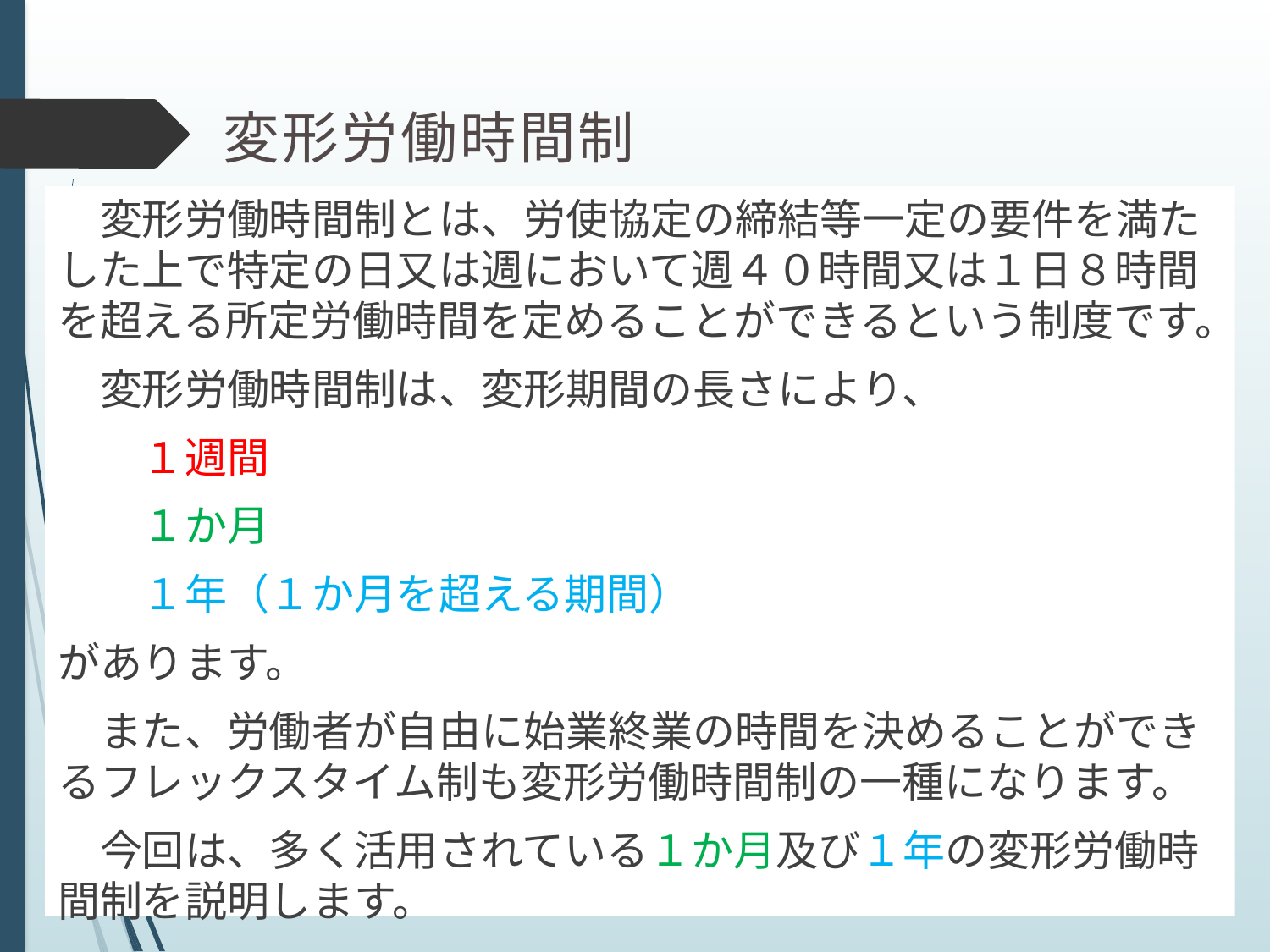

変形労働時間制
　変形労働時間制とは、労使協定の締結等一定の要件を満たした上で特定の日又は週において週４０時間又は１日８時間を超える所定労働時間を定めることができるという制度です。
　変形労働時間制は、変形期間の長さにより、
　　１週間
　　１か月
　　１年（１か月を超える期間）
があります。
　また、労働者が自由に始業終業の時間を決めることができるフレックスタイム制も変形労働時間制の一種になります。
　今回は、多く活用されている１か月及び１年の変形労働時間制を説明します。